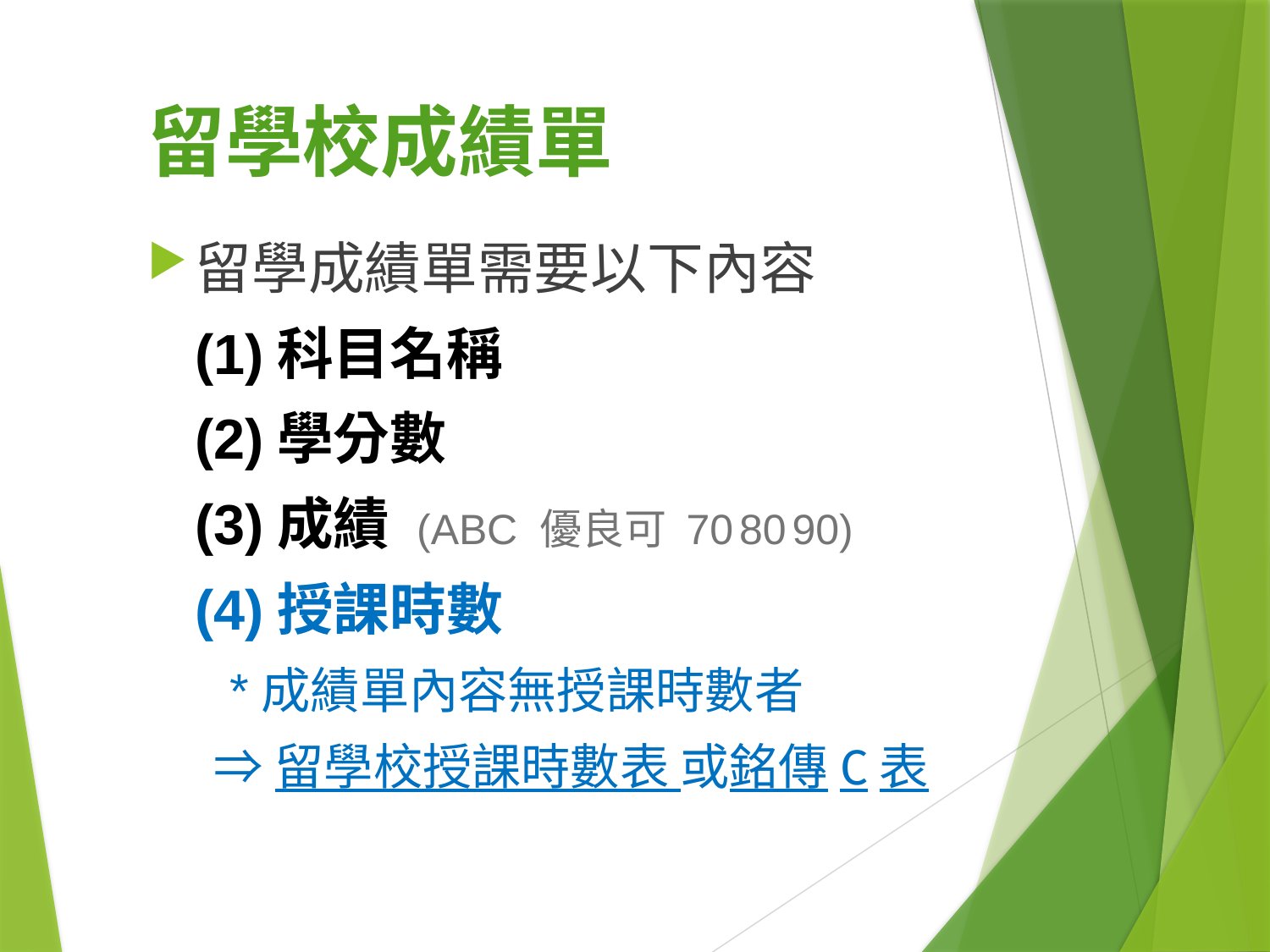

# 留學校成績單
留學成績單需要以下內容
   (1)科目名稱
   (2)學分數
   (3)成績 (ABC 優良可 70 80 90)
   (4)授課時數
      *成績單內容無授課時數者
      ⇒留學校授課時數表 或銘傳C表